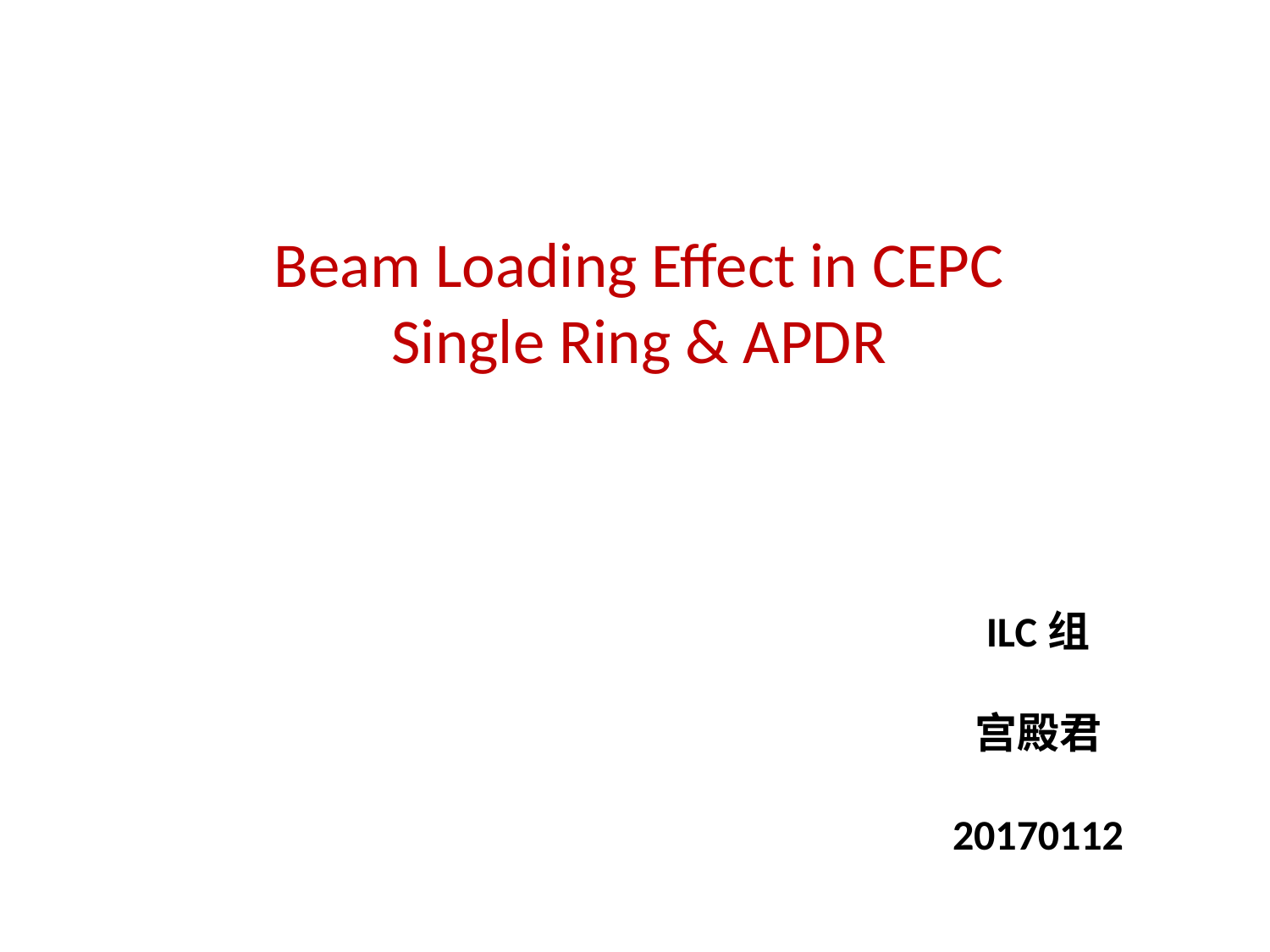

Beam Loading Effect in CEPC Single Ring & APDR
ILC组

宫殿君

20170112